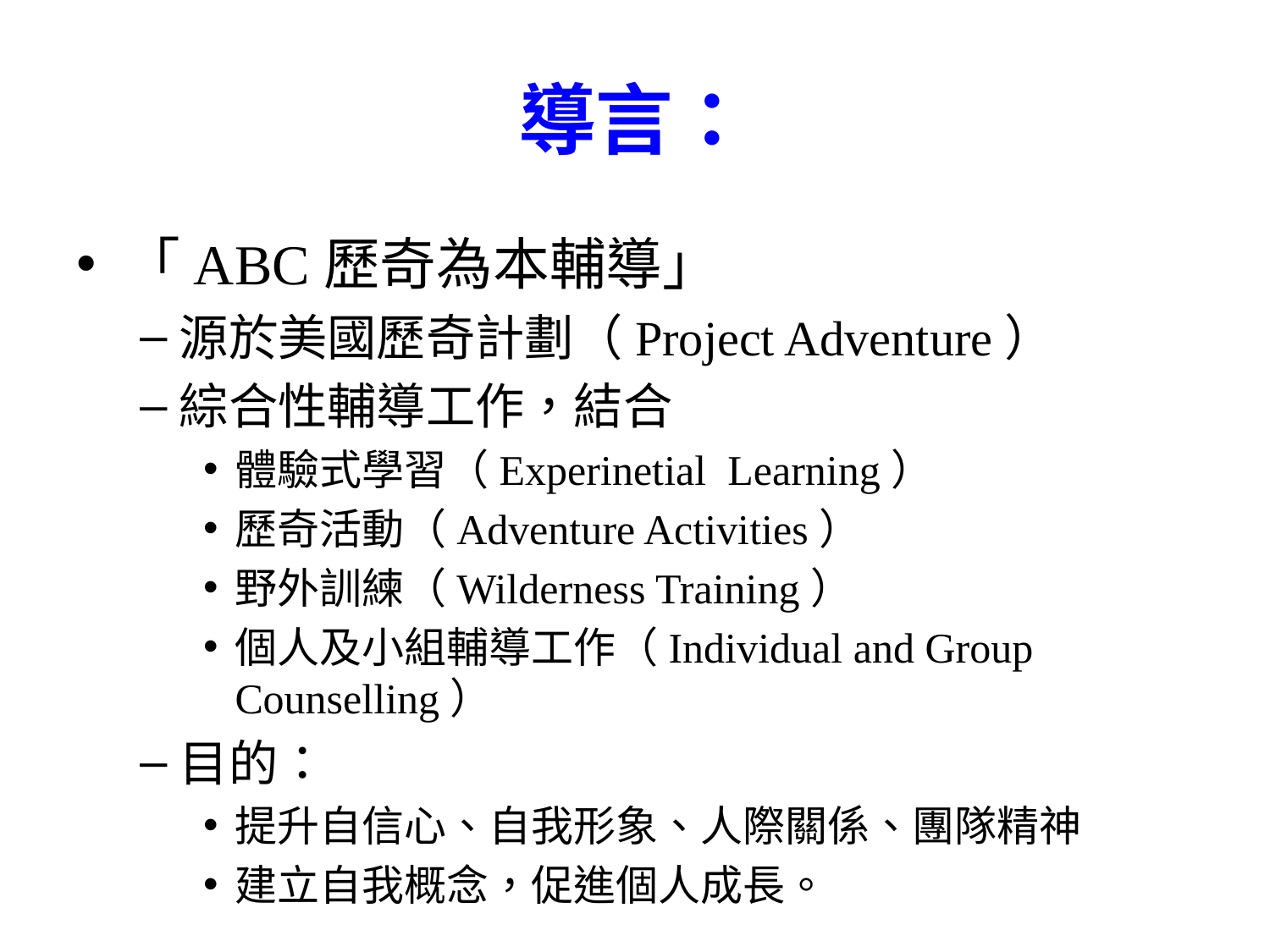

# 導言：
「ABC歷奇為本輔導」
源於美國歷奇計劃（Project Adventure）
綜合性輔導工作，結合
體驗式學習（Experinetial  Learning）
歷奇活動（Adventure Activities）
野外訓練（Wilderness Training）
個人及小組輔導工作（Individual and Group Counselling）
目的：
提升自信心、自我形象、人際關係、團隊精神
建立自我概念，促進個人成長。